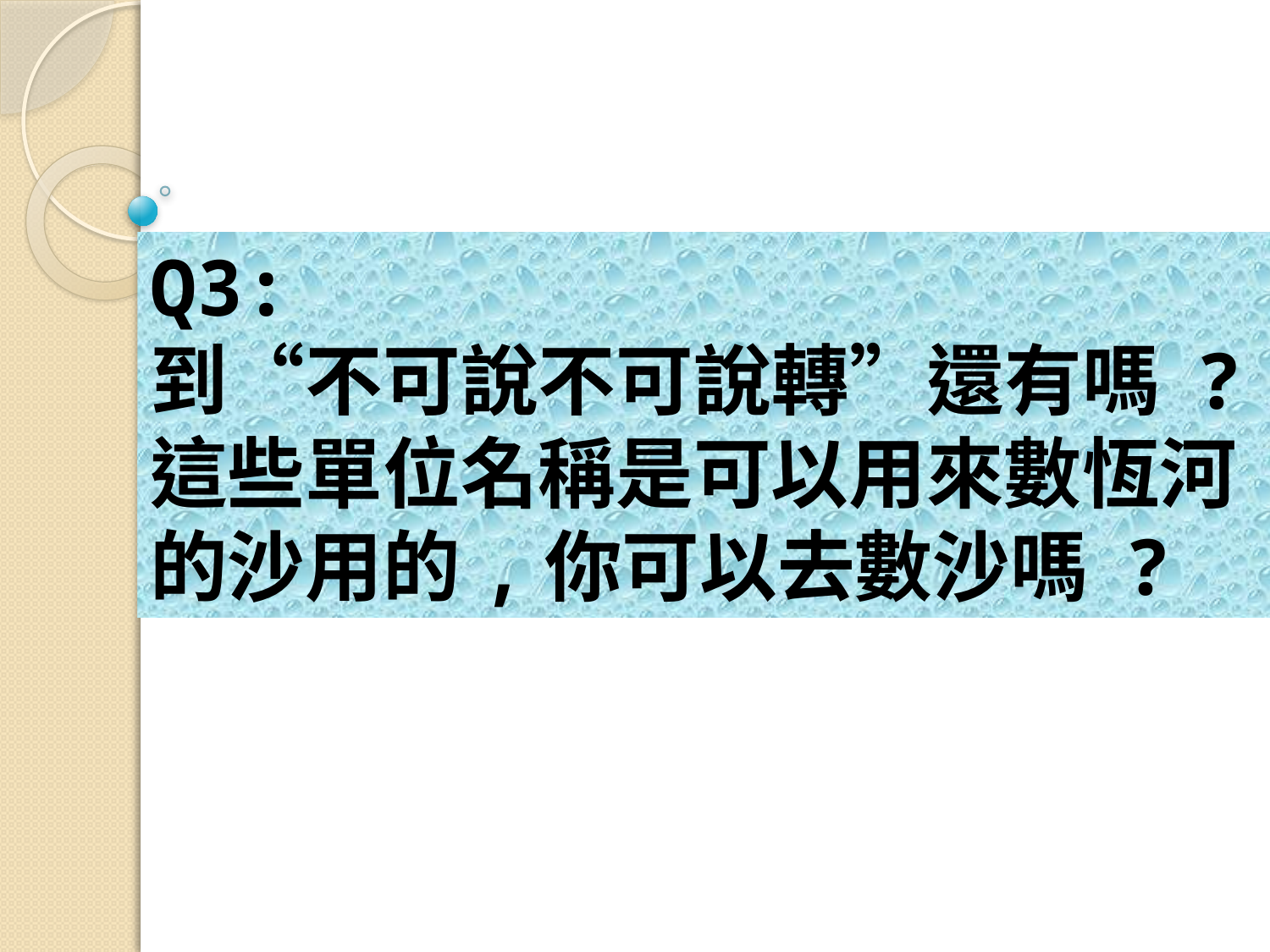

Q3:
到“不可說不可說轉”還有嗎 ?
這些單位名稱是可以用來數恆河的沙用的,你可以去數沙嗎 ?